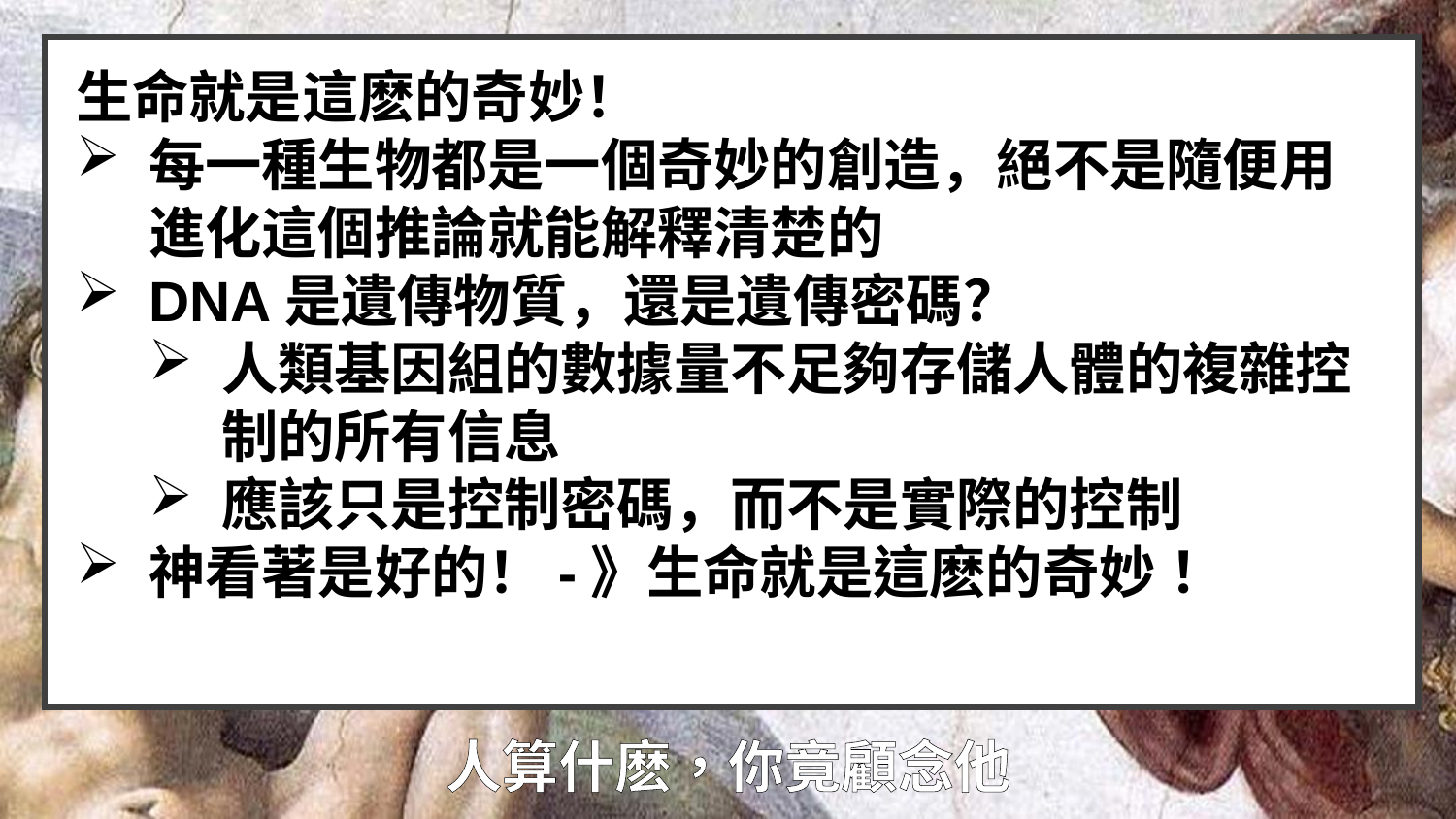

生命就是這麽的奇妙！
每一種生物都是一個奇妙的創造，絕不是隨便用進化這個推論就能解釋清楚的
DNA是遺傳物質，還是遺傳密碼？
人類基因組的數據量不足夠存儲人體的複雜控制的所有信息
應該只是控制密碼，而不是實際的控制
神看著是好的！-》生命就是這麽的奇妙！
# 人算什麽，你竟顧念他